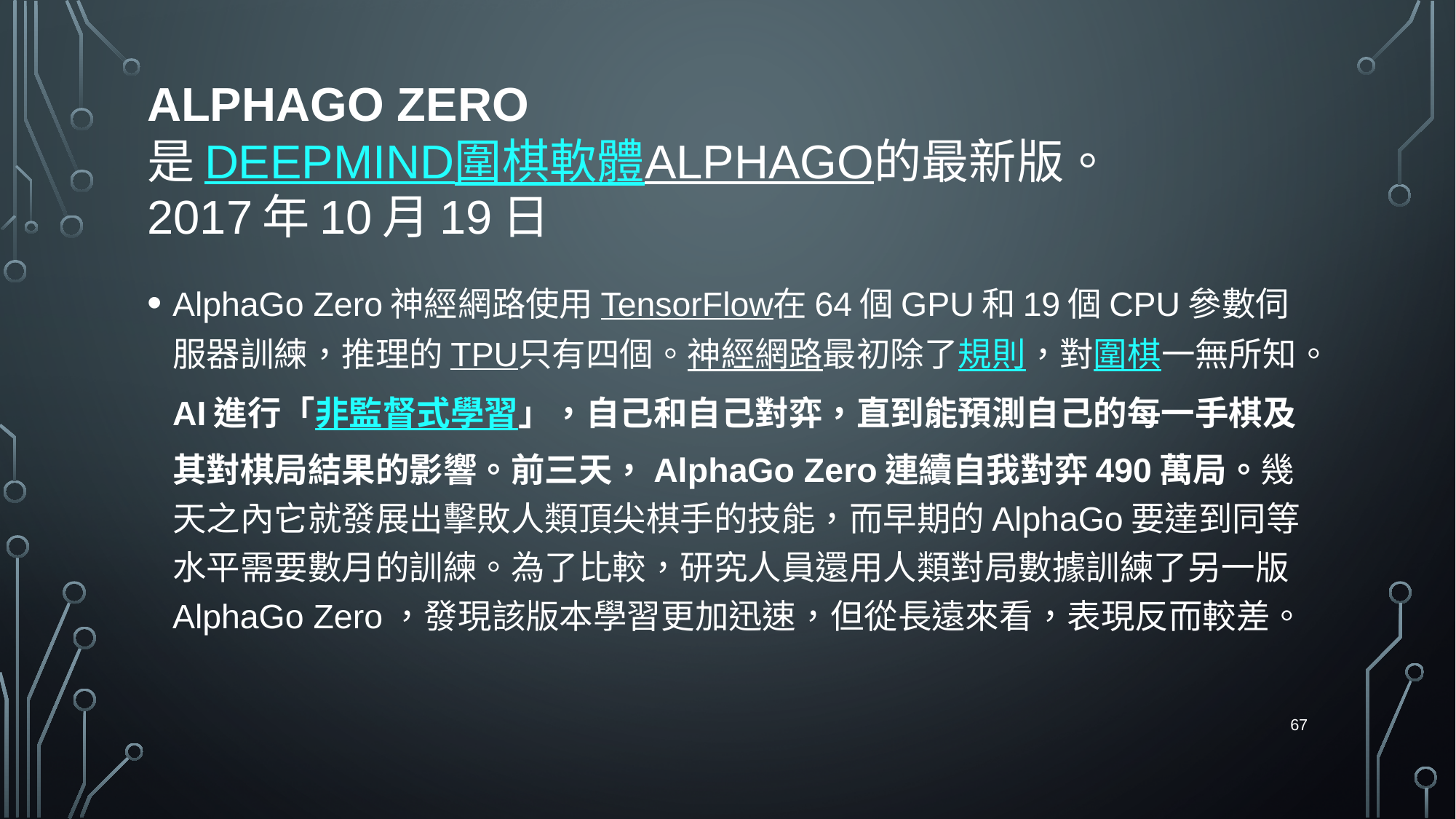

# AlphaGo Zero 是DeepMind圍棋軟體AlphaGo的最新版。 2017年10月19日
AlphaGo Zero神經網路使用TensorFlow在64個GPU和19個CPU參數伺服器訓練，推理的TPU只有四個。神經網路最初除了規則，對圍棋一無所知。AI進行「非監督式學習」，自己和自己對弈，直到能預測自己的每一手棋及其對棋局結果的影響。前三天，AlphaGo Zero連續自我對弈490萬局。幾天之內它就發展出擊敗人類頂尖棋手的技能，而早期的AlphaGo要達到同等水平需要數月的訓練。為了比較，研究人員還用人類對局數據訓練了另一版AlphaGo Zero，發現該版本學習更加迅速，但從長遠來看，表現反而較差。
67